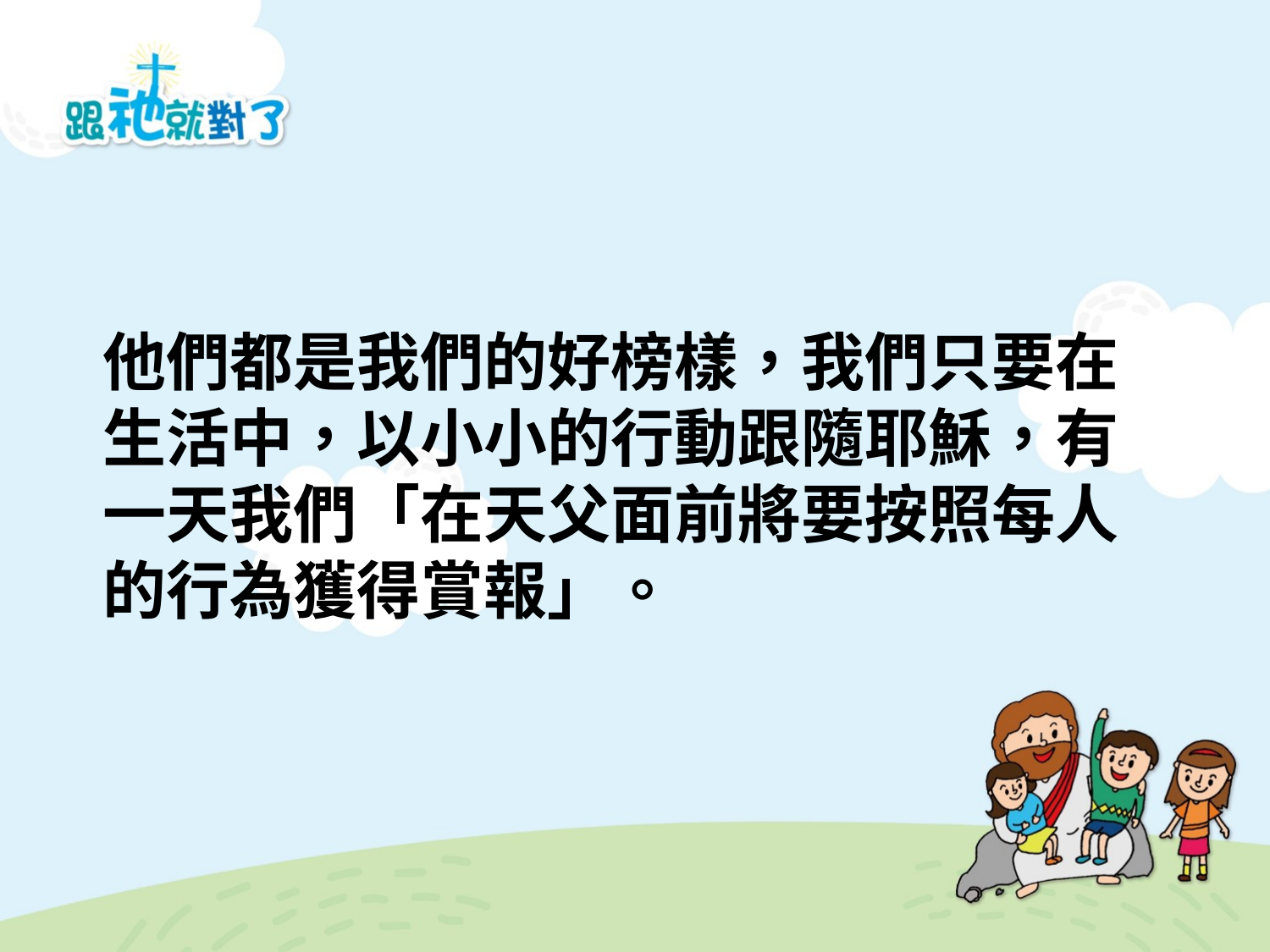

他們都是我們的好榜樣，我們只要在生活中，以小小的行動跟隨耶穌，有一天我們「在天父面前將要按照每人的行為獲得賞報」。